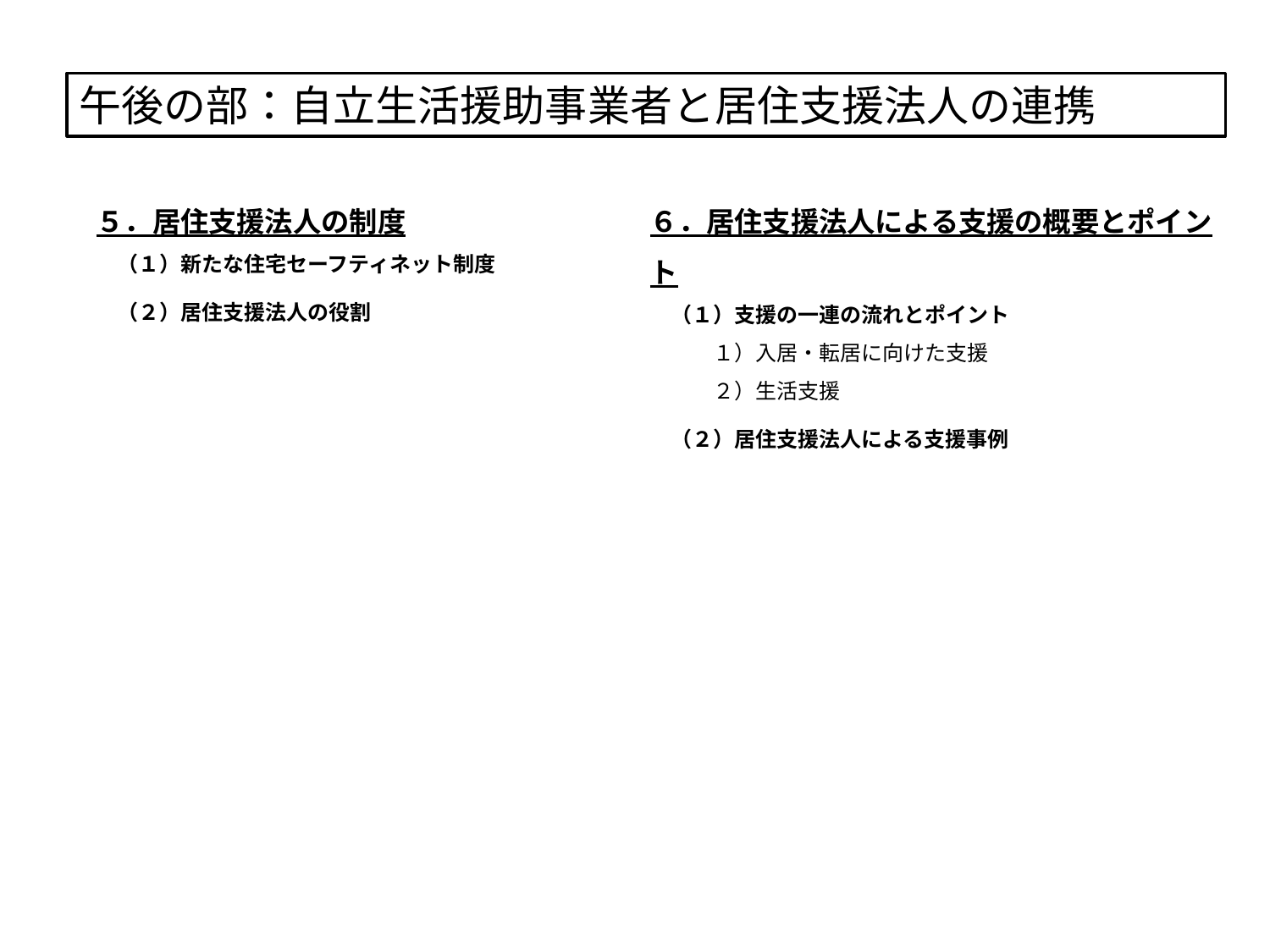

午後の部：自立生活援助事業者と居住支援法人の連携
５．居住支援法人の制度
　（１）新たな住宅セーフティネット制度
　（２）居住支援法人の役割
６．居住支援法人による支援の概要とポイント
　（１）支援の一連の流れとポイント
　　　１）入居・転居に向けた支援
　　　２）生活支援
　（２）居住支援法人による支援事例